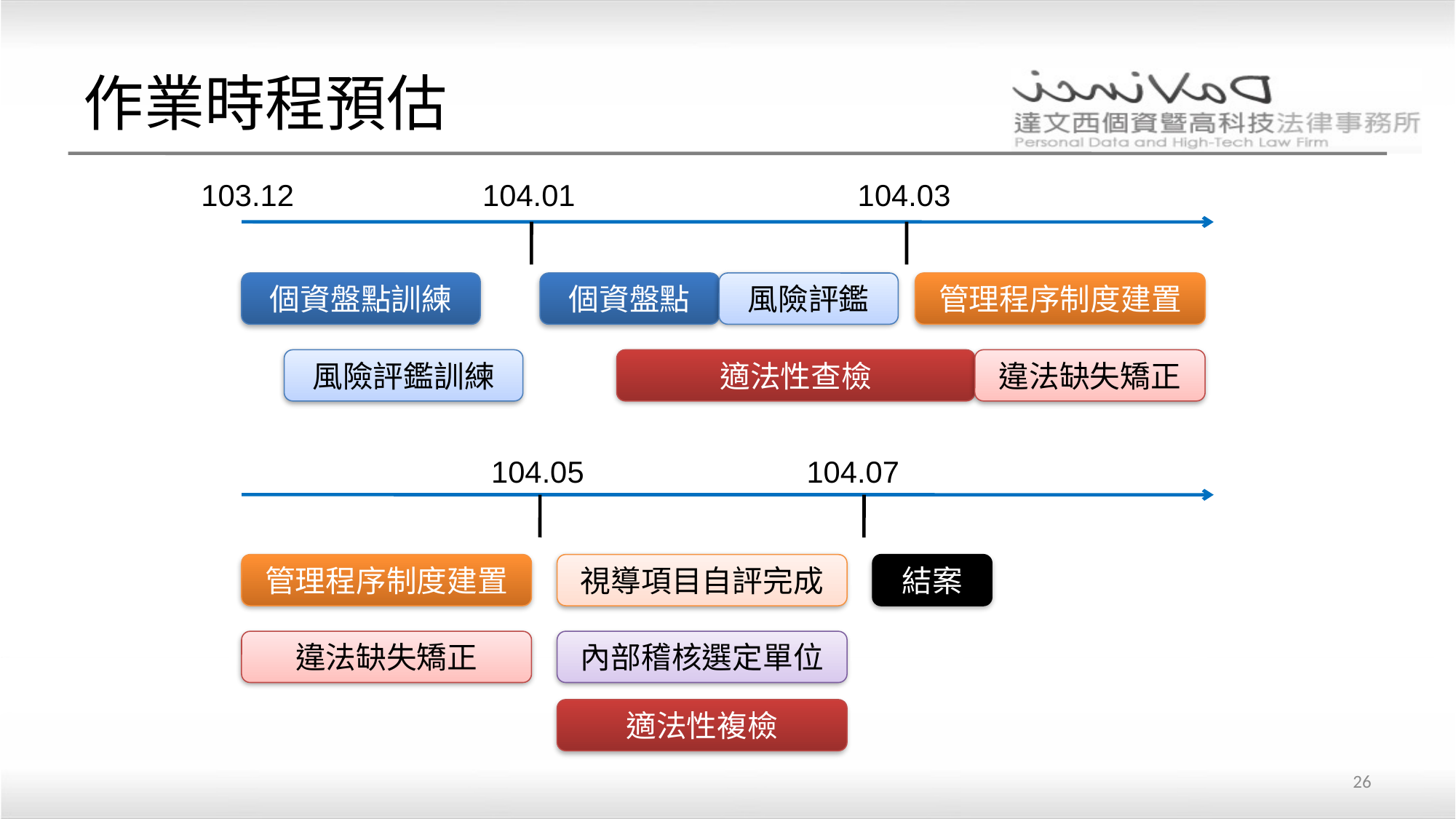

# 作業時程預估
103.12
104.01
104.03
個資盤點訓練
個資盤點
風險評鑑
管理程序制度建置
風險評鑑訓練
適法性查檢
違法缺失矯正
104.05
104.07
管理程序制度建置
視導項目自評完成
結案
違法缺失矯正
內部稽核選定單位
適法性複檢
26